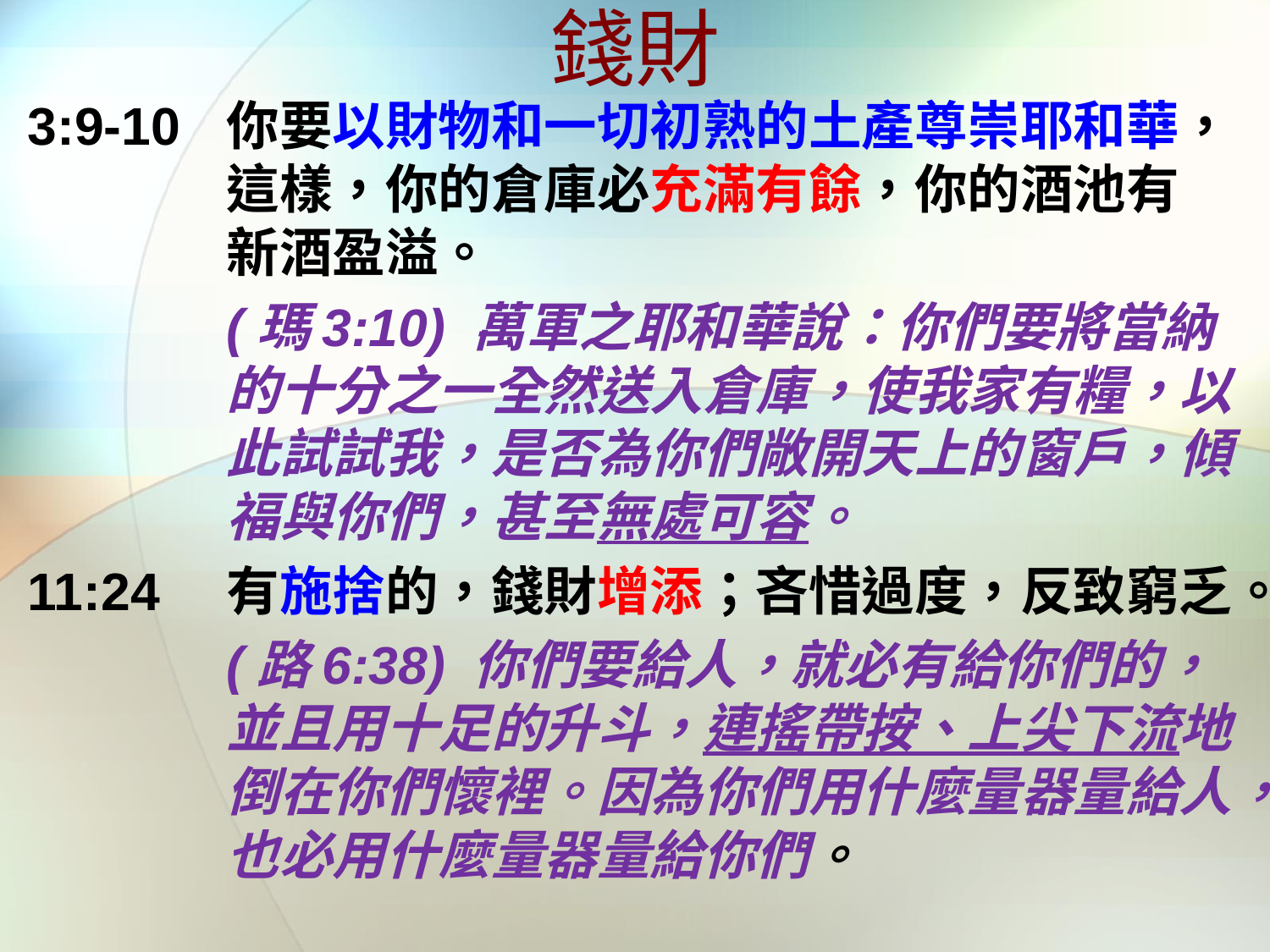

# 錢財
3:9-10	你要以財物和一切初熟的土產尊崇耶和華，這樣，你的倉庫必充滿有餘，你的酒池有 新酒盈溢。
	(瑪3:10) 萬軍之耶和華說：你們要將當納的十分之一全然送入倉庫，使我家有糧，以此試試我，是否為你們敞開天上的窗戶，傾福與你們，甚至無處可容。
11:24	有施捨的，錢財增添；吝惜過度，反致窮乏。
	(路6:38) 你們要給人，就必有給你們的，並且用十足的升斗，連搖帶按、上尖下流地倒在你們懷裡。因為你們用什麼量器量給人，也必用什麼量器量給你們。